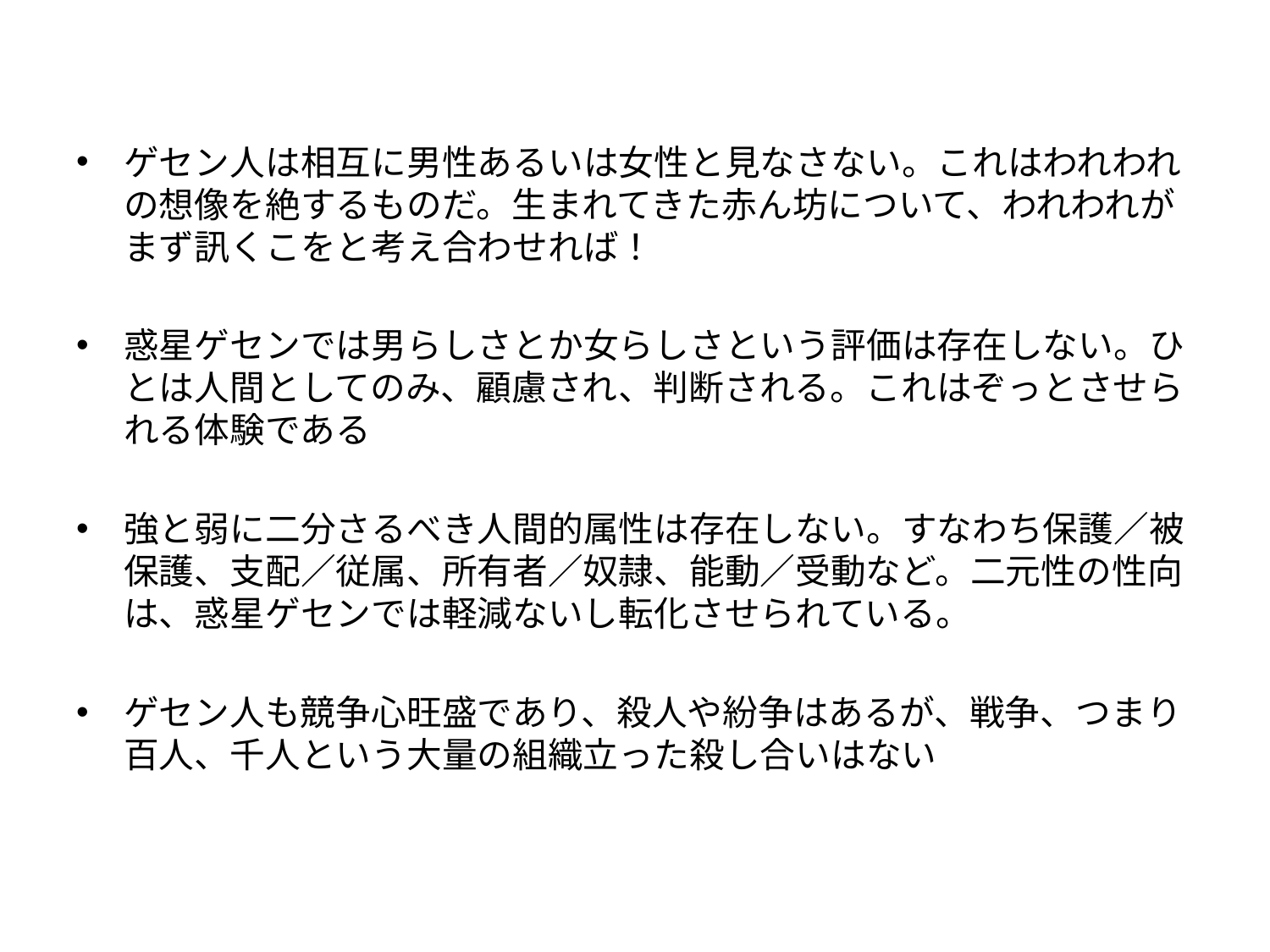

ゲセン人は相互に男性あるいは女性と見なさない。これはわれわれの想像を絶するものだ。生まれてきた赤ん坊について、われわれがまず訊くこをと考え合わせれば！

惑星ゲセンでは男らしさとか女らしさという評価は存在しない。ひとは人間としてのみ、顧慮され、判断される。これはぞっとさせられる体験である

強と弱に二分さるべき人間的属性は存在しない。すなわち保護／被保護、支配／従属、所有者／奴隷、能動／受動など。二元性の性向は、惑星ゲセンでは軽減ないし転化させられている。

ゲセン人も競争心旺盛であり、殺人や紛争はあるが、戦争、つまり百人、千人という大量の組織立った殺し合いはない